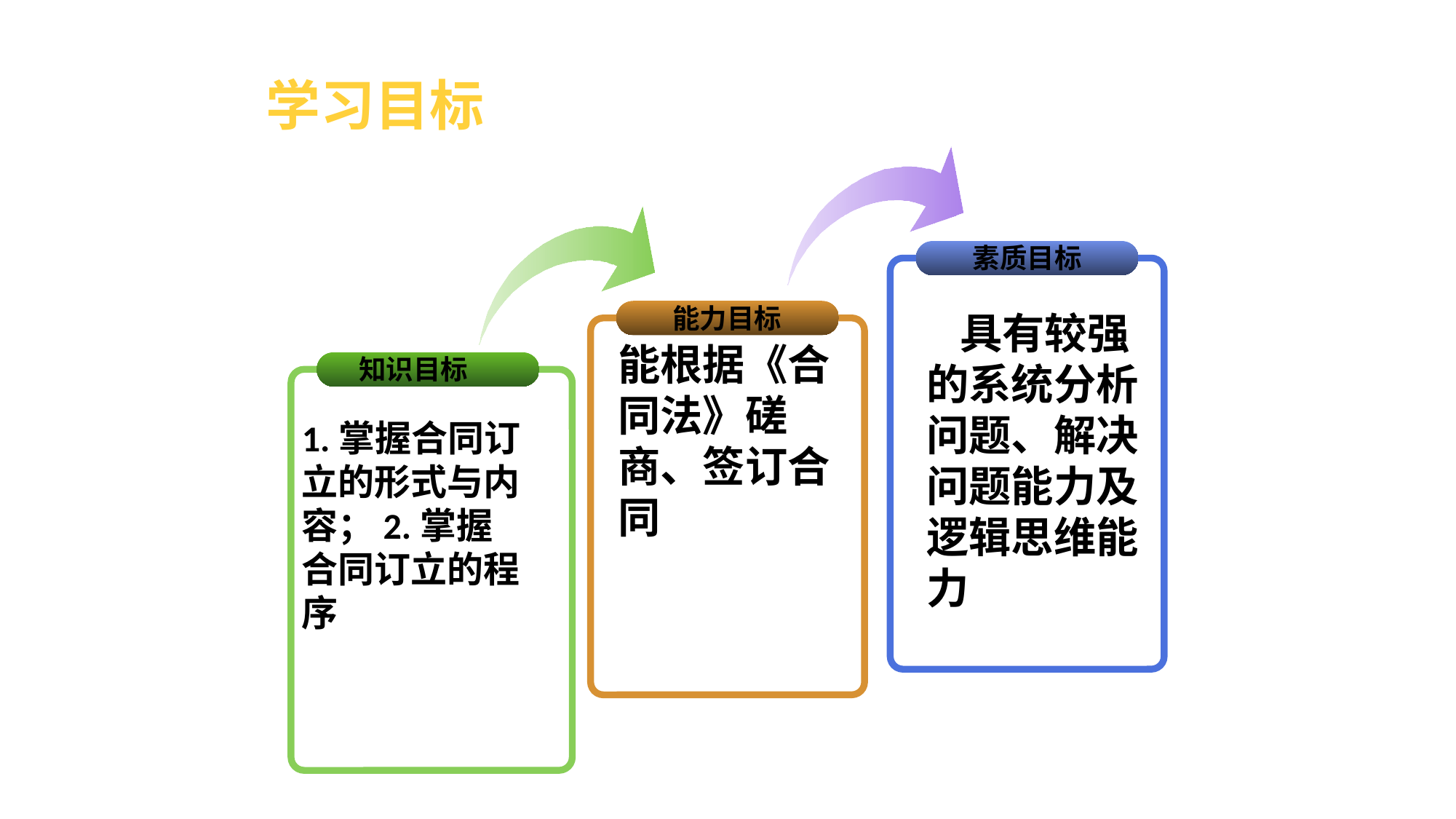

# 学习目标

素质目标

能力目标

   具有较强的系统分析问题、解决问题能力及逻辑思维能力

能根据《合同法》磋商、签订合同
知识目标

1.掌握合同订立的形式与内容；2.掌握合同订立的程序